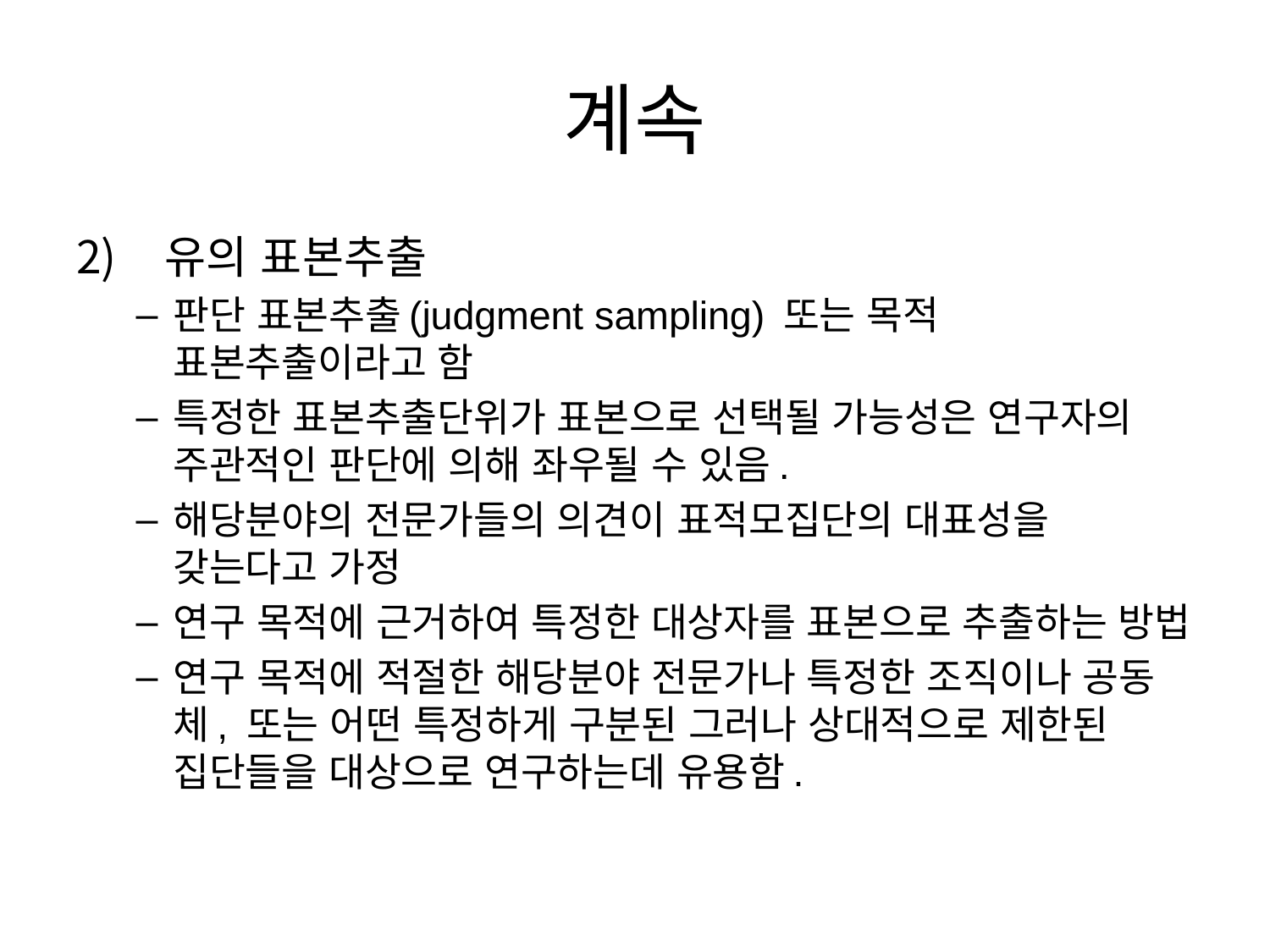

# 계속
 유의 표본추출
판단 표본추출(judgment sampling) 또는 목적 표본추출이라고 함
특정한 표본추출단위가 표본으로 선택될 가능성은 연구자의 주관적인 판단에 의해 좌우될 수 있음.
해당분야의 전문가들의 의견이 표적모집단의 대표성을 갖는다고 가정
연구 목적에 근거하여 특정한 대상자를 표본으로 추출하는 방법
연구 목적에 적절한 해당분야 전문가나 특정한 조직이나 공동체, 또는 어떤 특정하게 구분된 그러나 상대적으로 제한된 집단들을 대상으로 연구하는데 유용함.